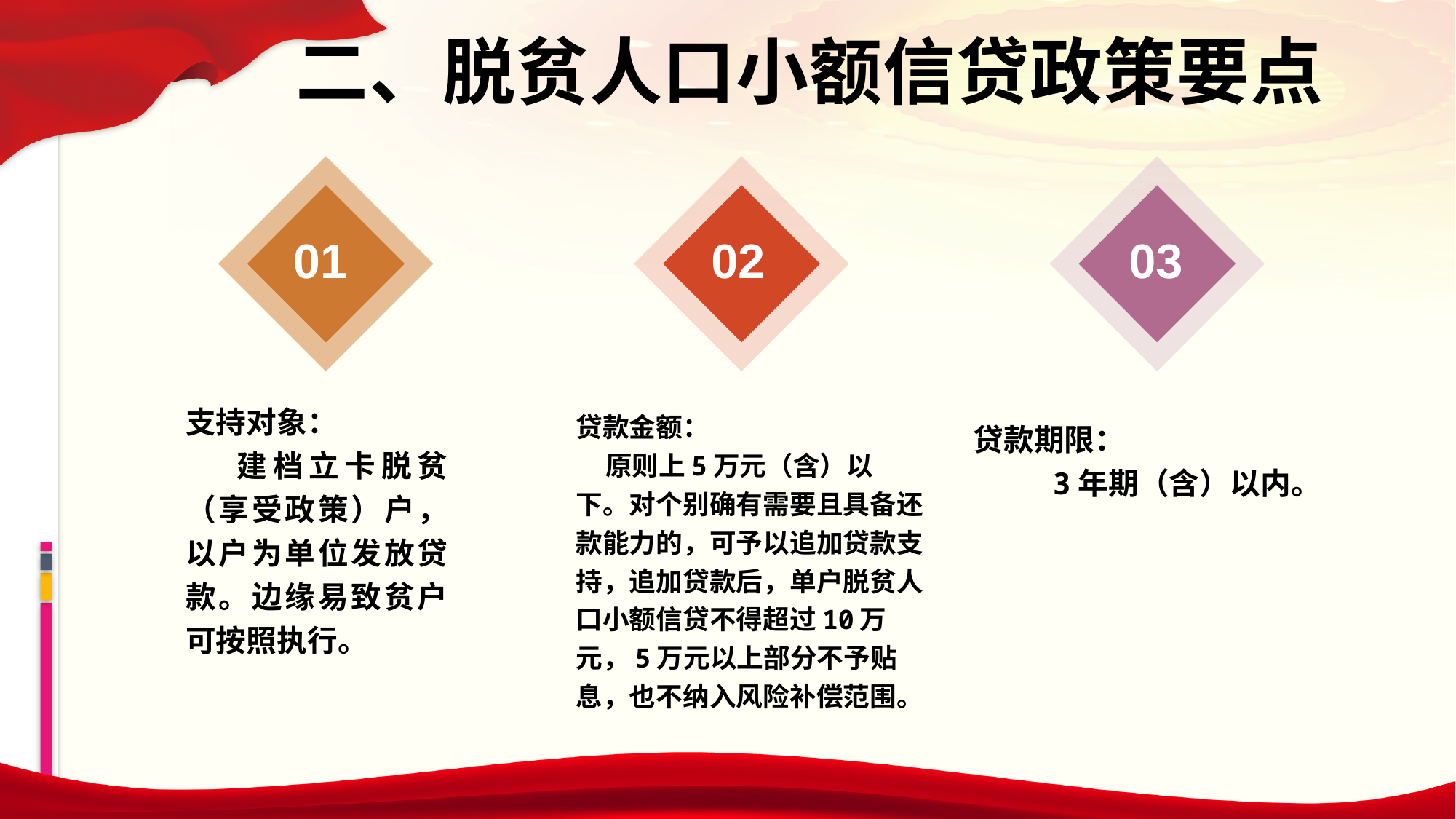

二、脱贫人口小额信贷政策要点

02
01
01
03
支持对象：
   建档立卡脱贫（享受政策）户，以户为单位发放贷款。边缘易致贫户可按照执行。
贷款金额：
    原则上5万元（含）以下。对个别确有需要且具备还款能力的，可予以追加贷款支持，追加贷款后，单户脱贫人口小额信贷不得超过10万元，5万元以上部分不予贴息，也不纳入风险补偿范围。

贷款期限：
    3年期（含）以内。

7